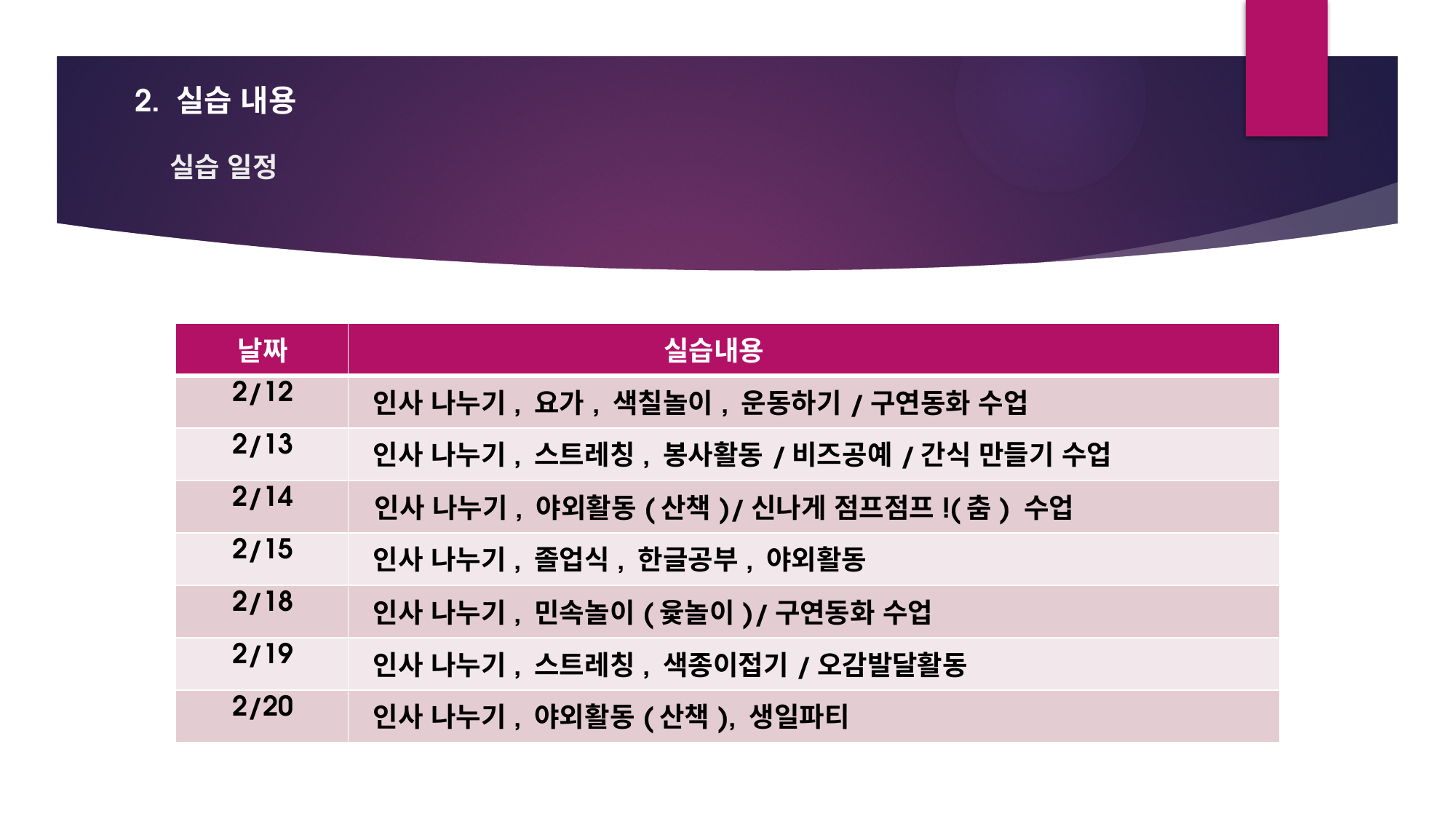

2. 실습 내용
# 실습 일정
| 날짜 | 실습내용 |
| --- | --- |
| 2/12 | 인사 나누기, 요가, 색칠놀이, 운동하기/구연동화 수업 |
| 2/13 | 인사 나누기, 스트레칭, 봉사활동/비즈공예/간식 만들기 수업 |
| 2/14 | 인사 나누기, 야외활동(산책)/신나게 점프점프!(춤) 수업 |
| 2/15 | 인사 나누기, 졸업식, 한글공부, 야외활동 |
| 2/18 | 인사 나누기, 민속놀이(윷놀이)/구연동화 수업 |
| 2/19 | 인사 나누기, 스트레칭, 색종이접기/오감발달활동 |
| 2/20 | 인사 나누기, 야외활동(산책), 생일파티 |